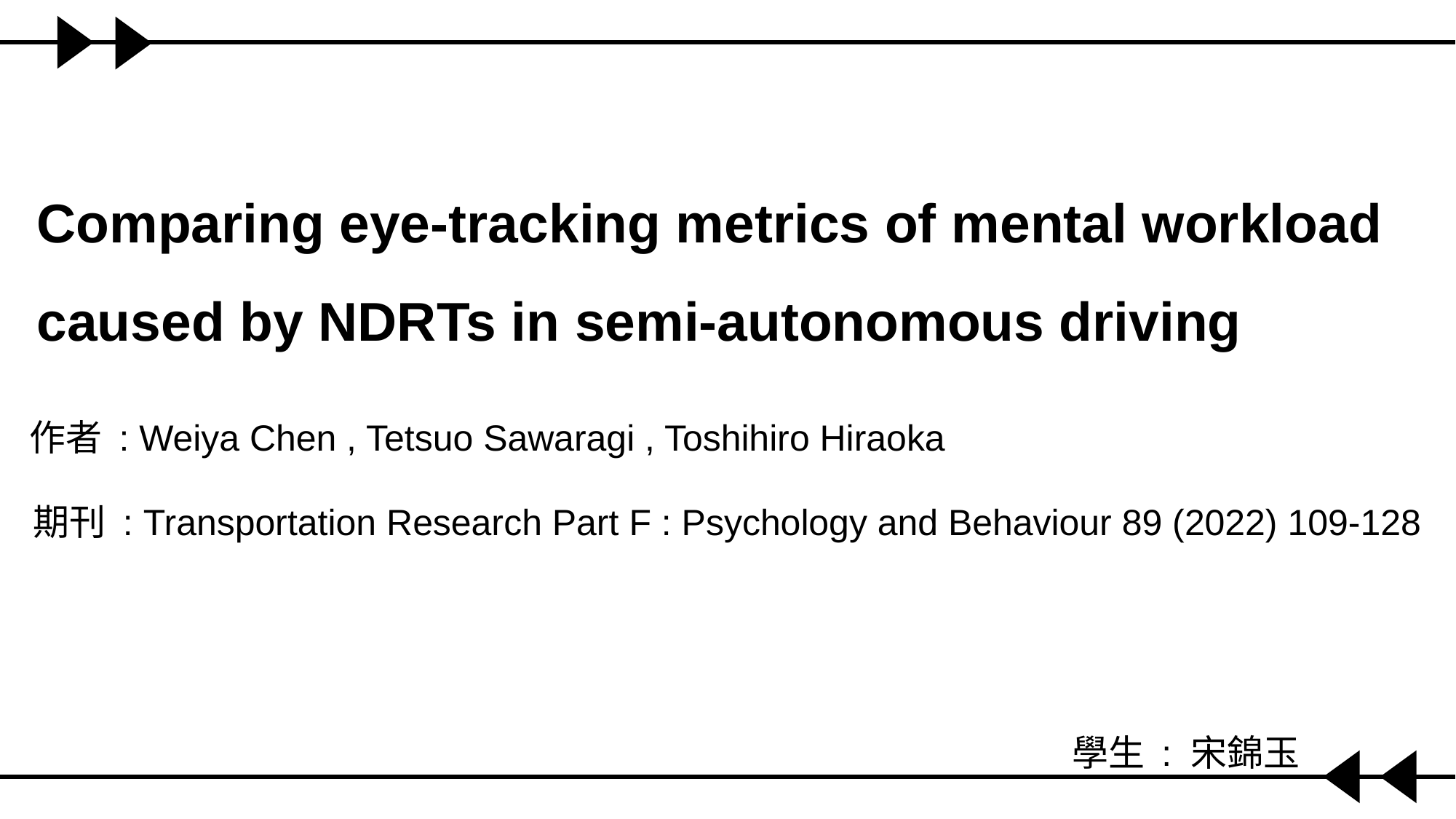

Comparing eye-tracking metrics of mental workload caused by NDRTs in semi-autonomous driving
作者 : Weiya Chen , Tetsuo Sawaragi , Toshihiro Hiraoka
期刊 : Transportation Research Part F : Psychology and Behaviour 89 (2022) 109-128
學生 : 宋錦玉